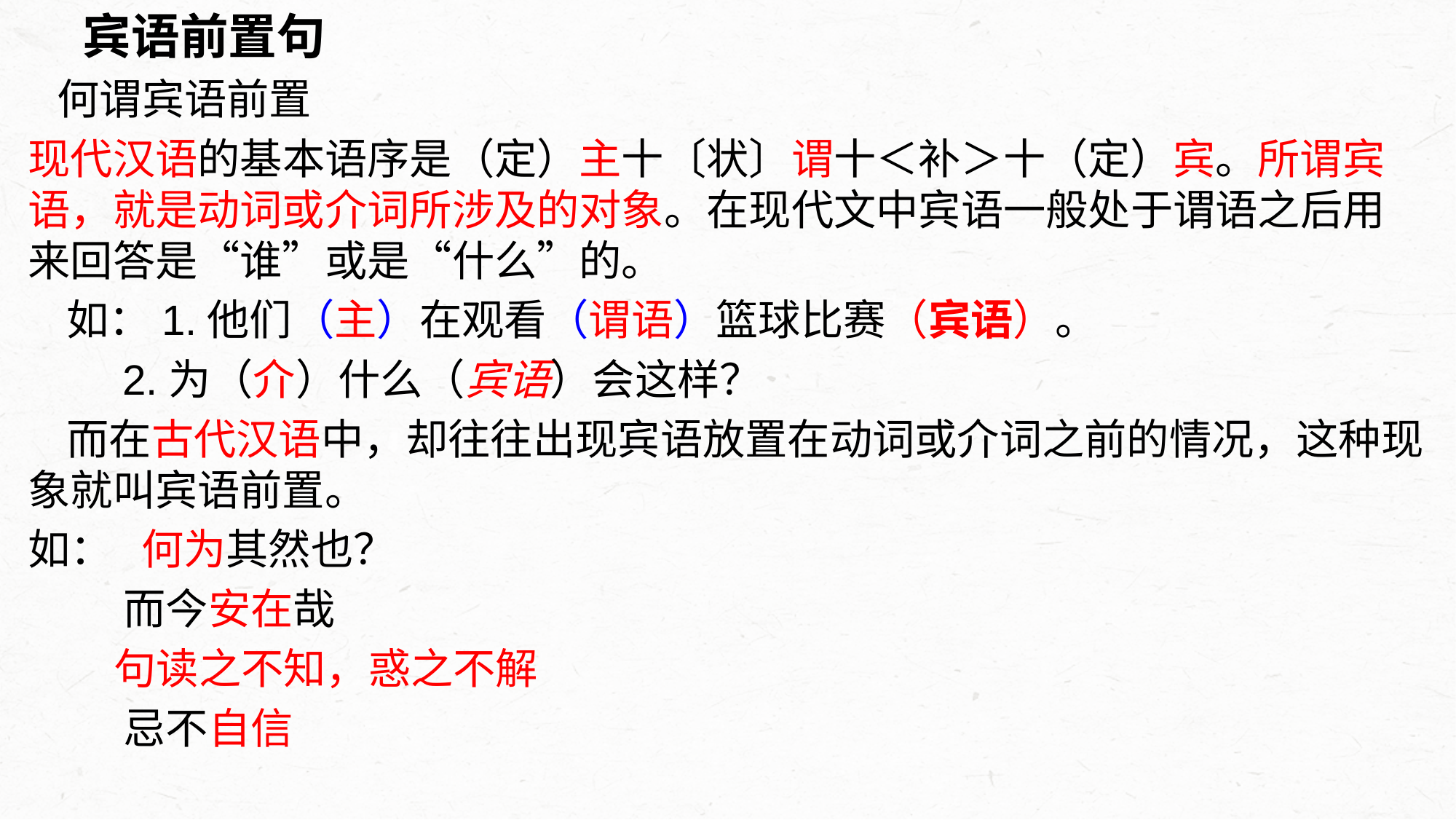

宾语前置句
  何谓宾语前置
现代汉语的基本语序是（定）主十〔状〕谓十＜补＞十（定）宾。所谓宾语，就是动词或介词所涉及的对象。在现代文中宾语一般处于谓语之后用来回答是“谁”或是“什么”的。
   如：1.他们（主）在观看（谓语）篮球比赛（宾语）。
        2.为（介）什么（宾语）会这样？
   而在古代汉语中，却往往出现宾语放置在动词或介词之前的情况，这种现象就叫宾语前置。
如：   何为其然也？
         而今安在哉
        句读之不知，惑之不解
         忌不自信